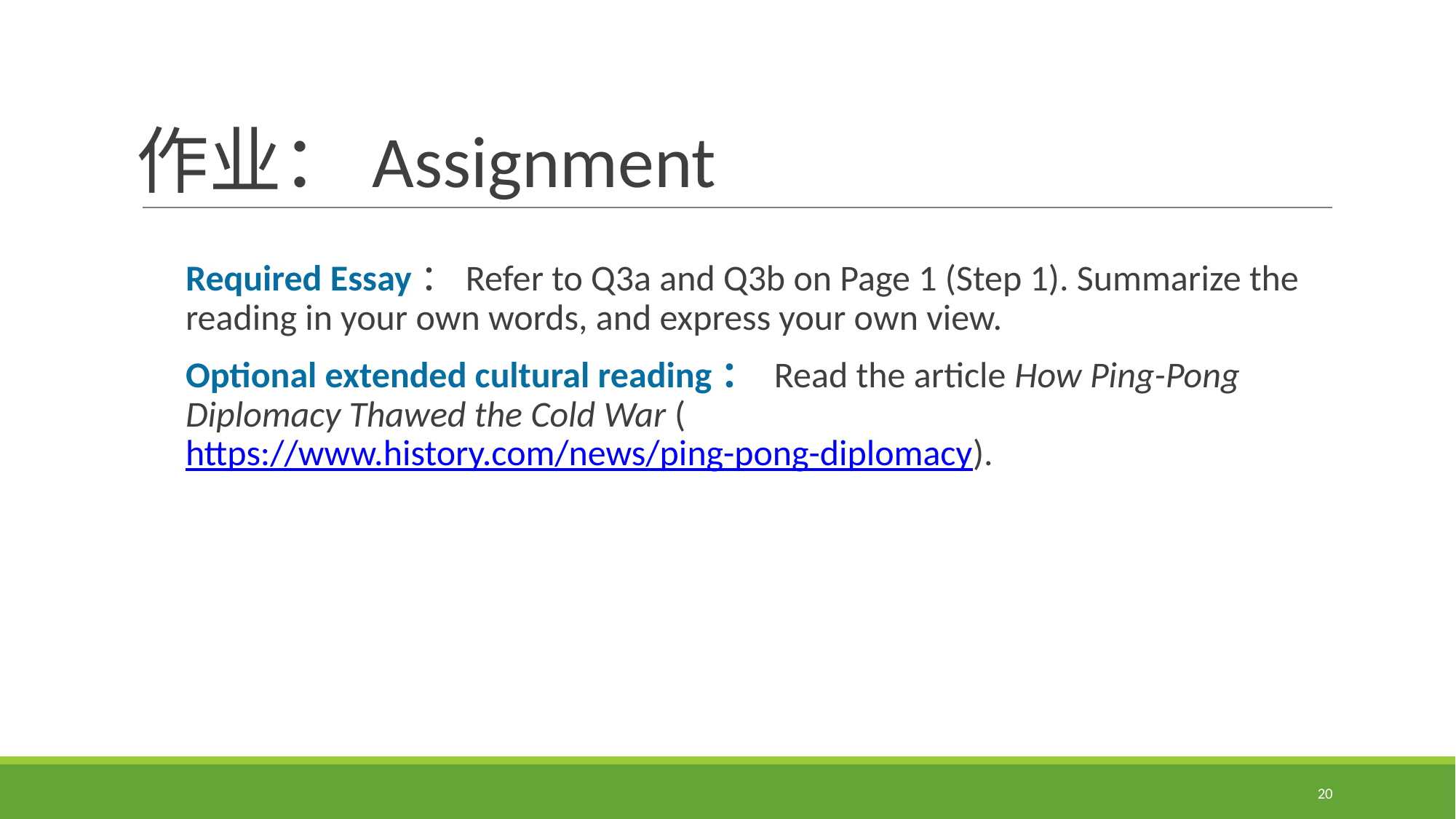

# 作业：Assignment
Required Essay：Refer to Q3a and Q3b on Page 1 (Step 1). Summarize the reading in your own words, and express your own view.
Optional extended cultural reading： Read the article How Ping-Pong Diplomacy Thawed the Cold War (https://www.history.com/news/ping-pong-diplomacy).

20